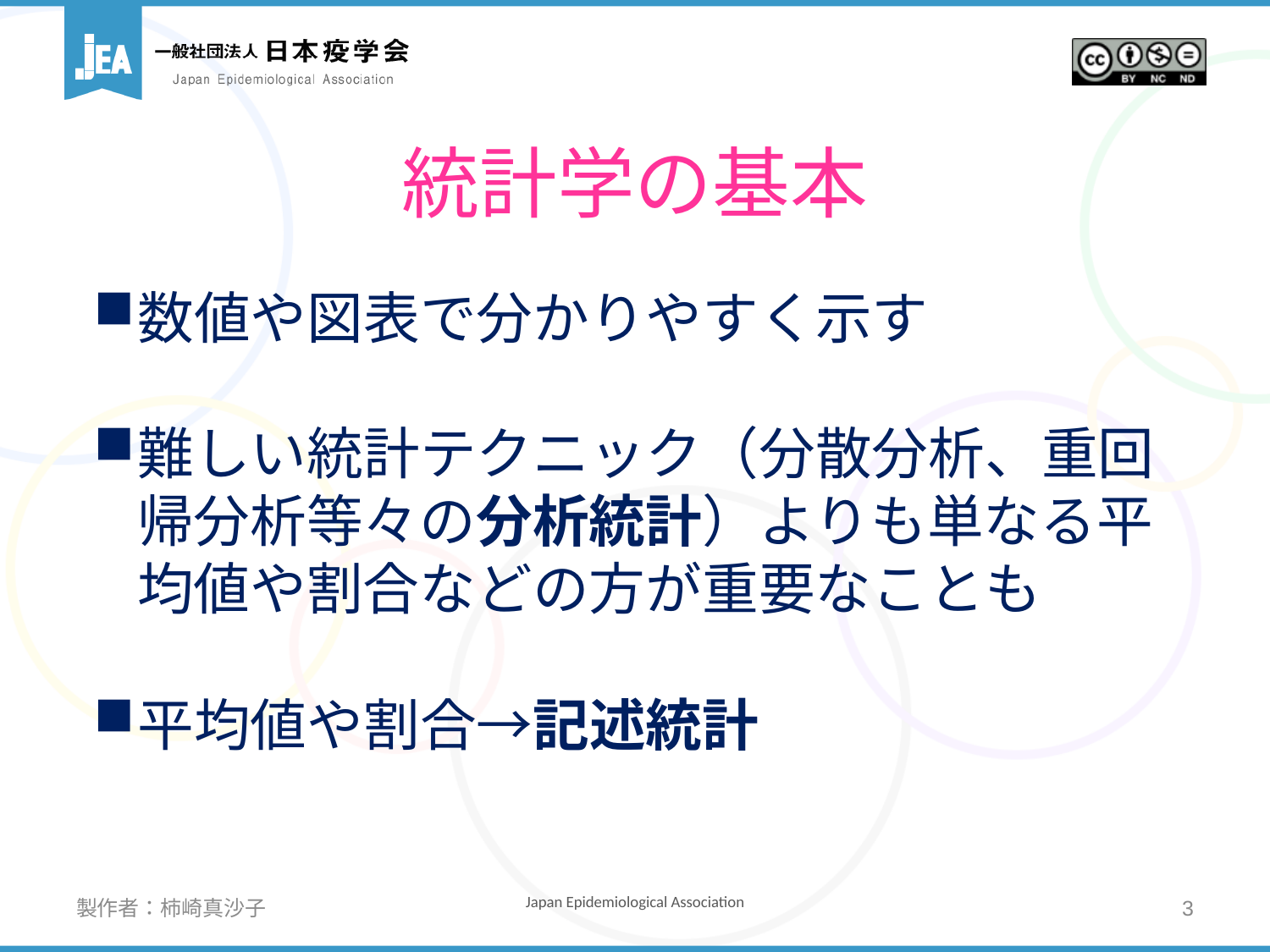

# 統計学の基本
数値や図表で分かりやすく示す

難しい統計テクニック（分散分析、重回帰分析等々の分析統計）よりも単なる平均値や割合などの方が重要なことも

平均値や割合→記述統計
製作者：柿崎真沙子
3